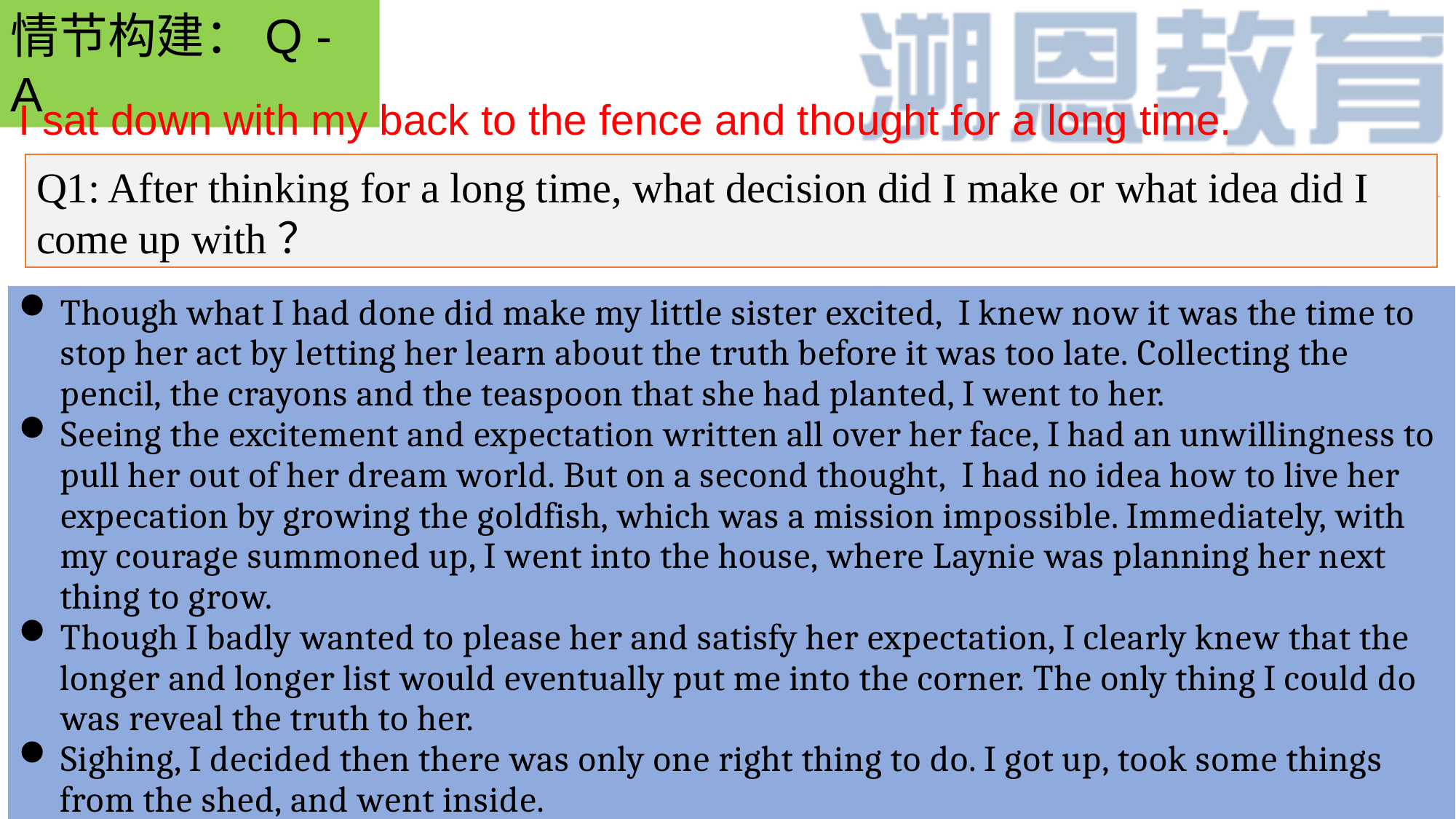

情节构建：Q - A
I sat down with my back to the fence and thought for a long time.
Q1: After thinking for a long time, what decision did I make or what idea did I come up with？
Though what I had done did make my little sister excited,  I knew now it was the time to stop her act by letting her learn about the truth before it was too late. Collecting the pencil, the crayons and the teaspoon that she had planted, I went to her.
Seeing the excitement and expectation written all over her face, I had an unwillingness to pull her out of her dream world. But on a second thought,  I had no idea how to live her expecation by growing the goldfish, which was a mission impossible. Immediately, with my courage summoned up, I went into the house, where Laynie was planning her next thing to grow.
Though I badly wanted to please her and satisfy her expectation, I clearly knew that the longer and longer list would eventually put me into the corner. The only thing I could do was reveal the truth to her.
Sighing, I decided then there was only one right thing to do. I got up, took some things from the shed, and went inside.